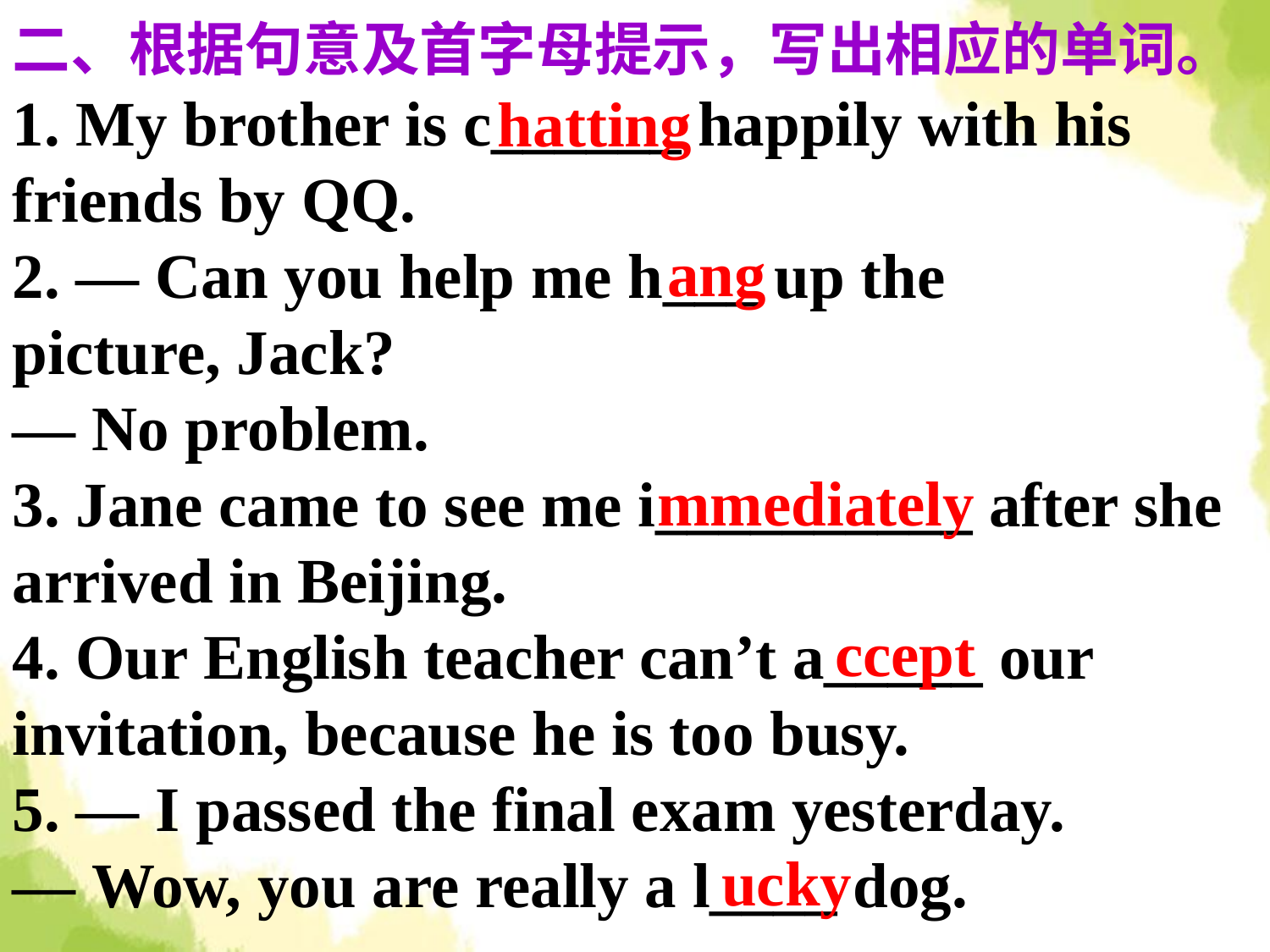

二、根据句意及首字母提示，写出相应的单词。
1. My brother is c______ happily with his
friends by QQ.
2. — Can you help me h___ up the
picture, Jack?
— No problem.
3. Jane came to see me i__________ after she
arrived in Beijing.
4. Our English teacher can’t a_____ our
invitation, because he is too busy.
5. — I passed the final exam yesterday.
— Wow, you are really a l____ dog.
hatting
ang
mmediately
ccept
ucky